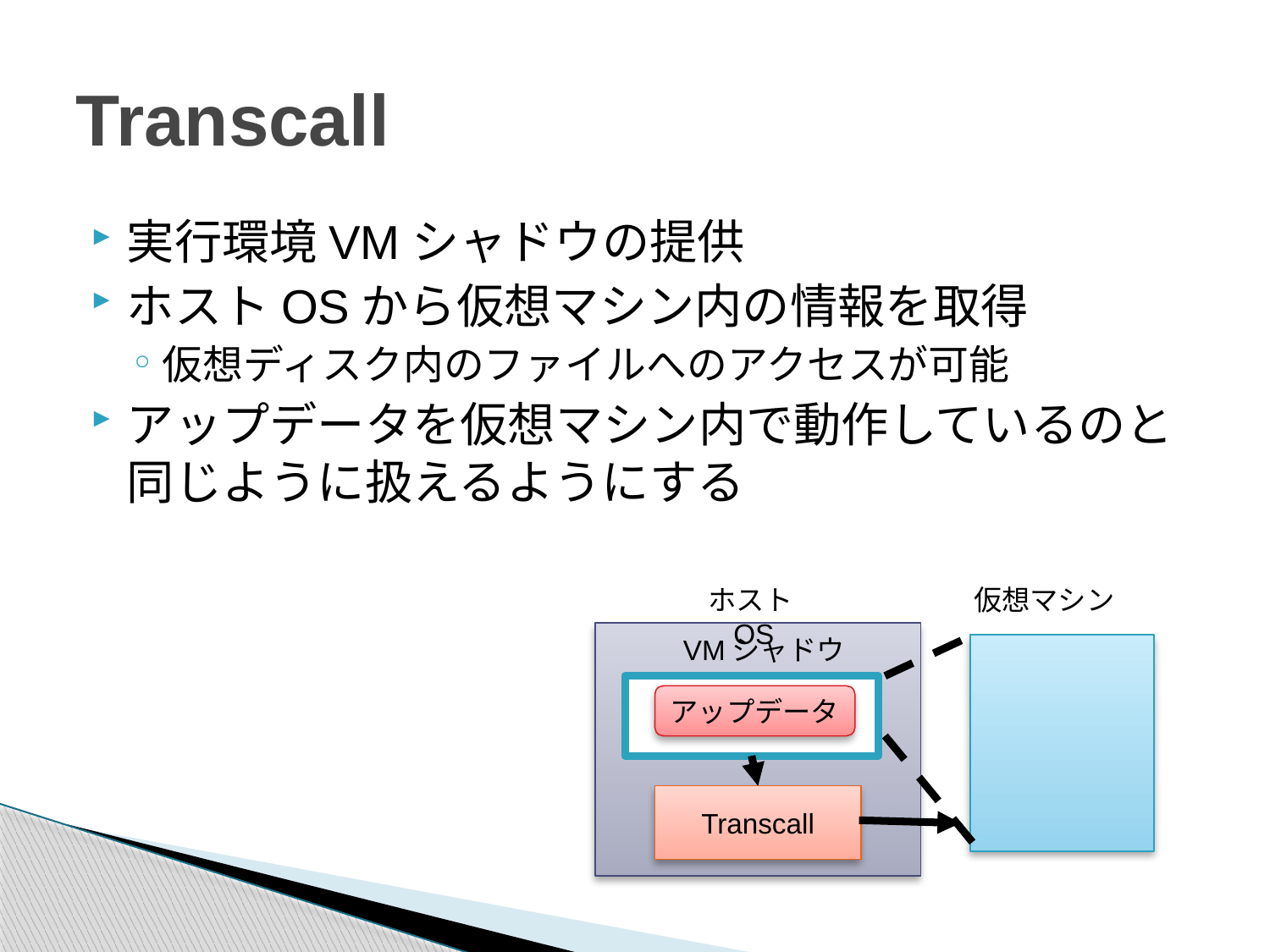

# Transcall
実行環境VMシャドウの提供
ホストOSから仮想マシン内の情報を取得
仮想ディスク内のファイルへのアクセスが可能
アップデータを仮想マシン内で動作しているのと同じように扱えるようにする

ホストOS
仮想マシン

VMシャドウ

アップデータ
Transcall